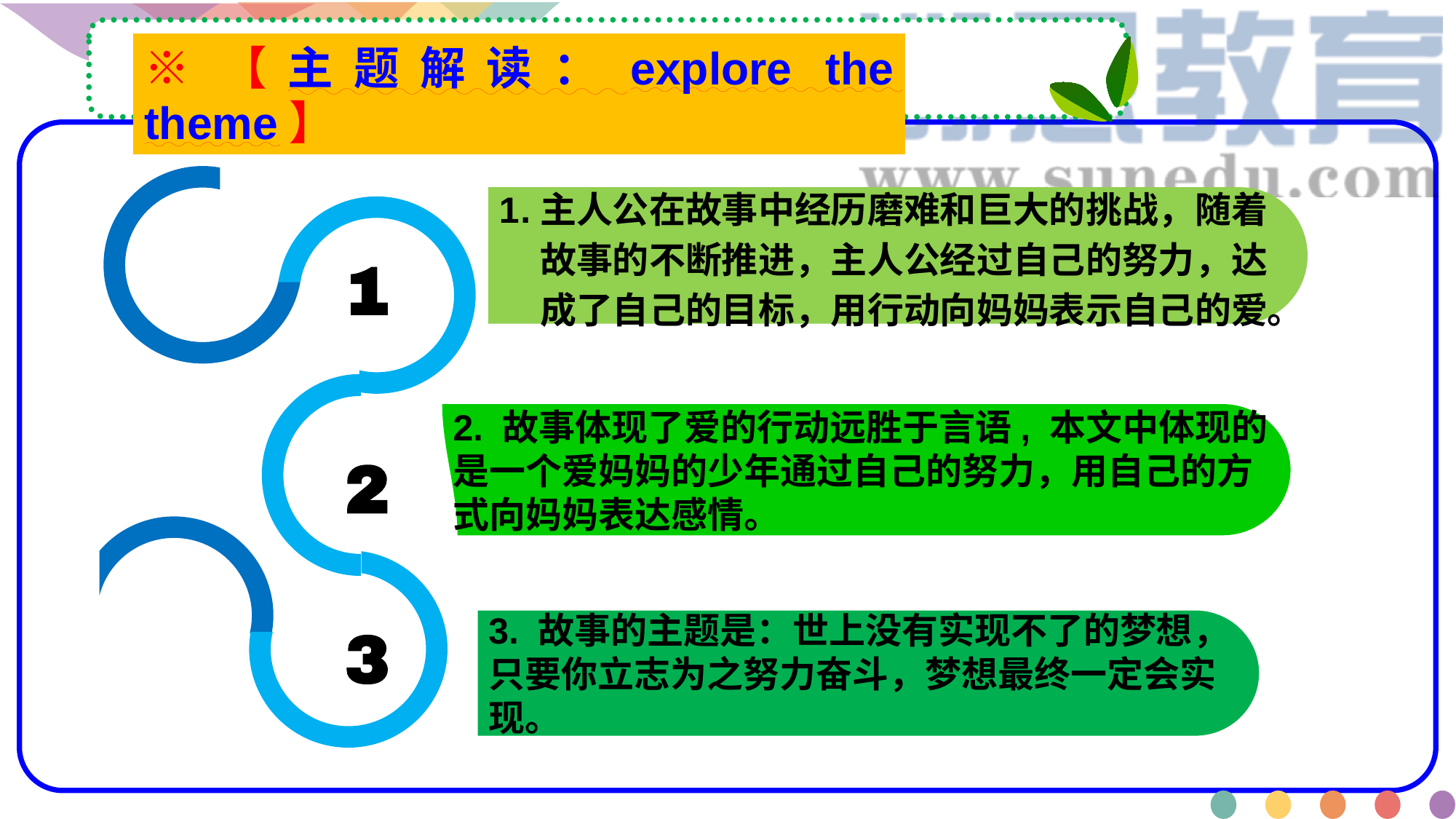

※【主题解读：explore the theme】

主人公在故事中经历磨难和巨大的挑战，随着故事的不断推进，主人公经过自己的努力，达成了自己的目标，用行动向妈妈表示自己的爱。

1

2. 故事体现了爱的行动远胜于言语, 本文中体现的是一个爱妈妈的少年通过自己的努力，用自己的方式向妈妈表达感情。
2

3
3. 故事的主题是：世上没有实现不了的梦想，只要你立志为之努力奋斗，梦想最终一定会实现。